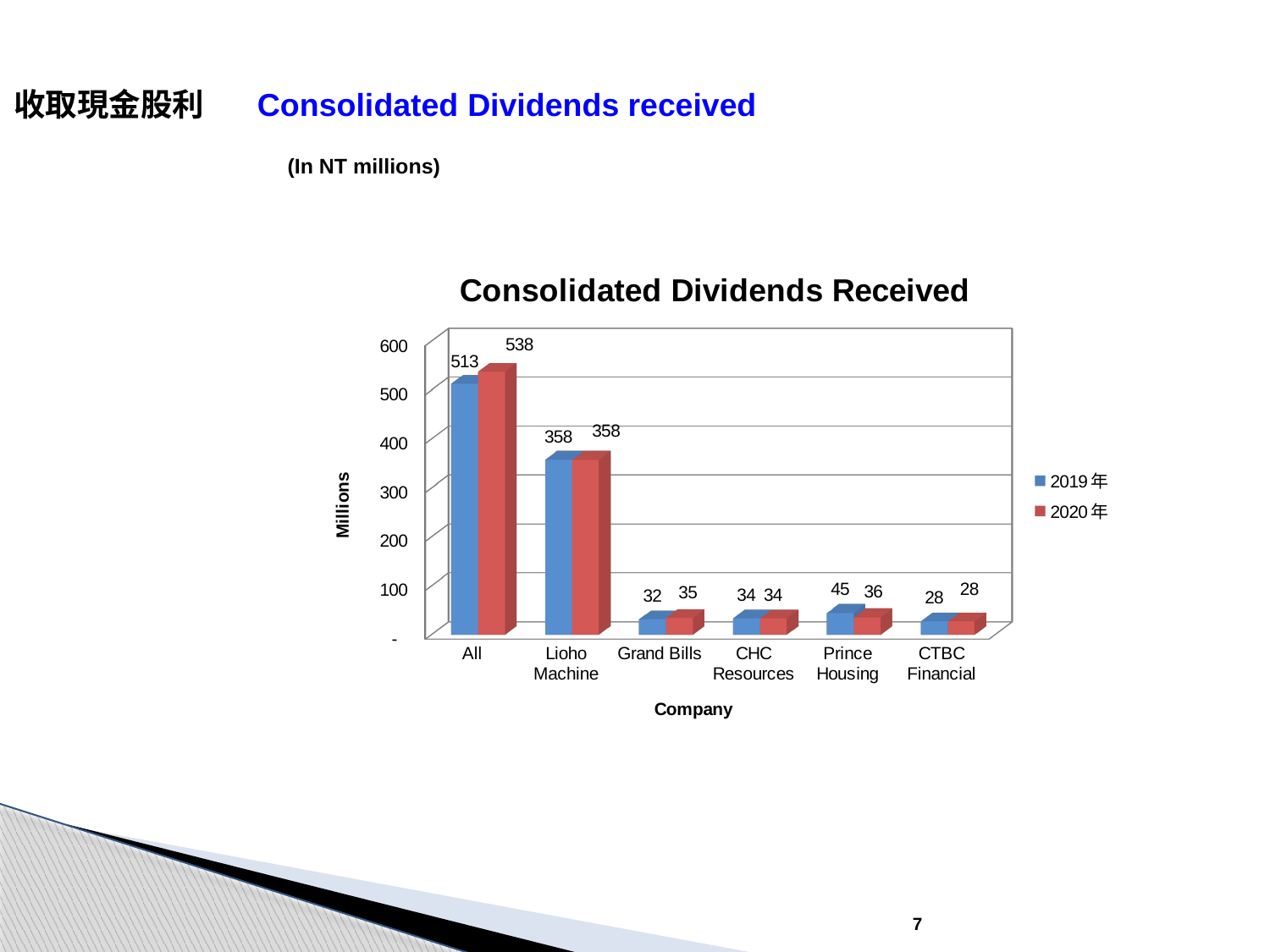

Consolidated Dividends received
收取現金股利
(In NT millions)

[unsupported chart]

7